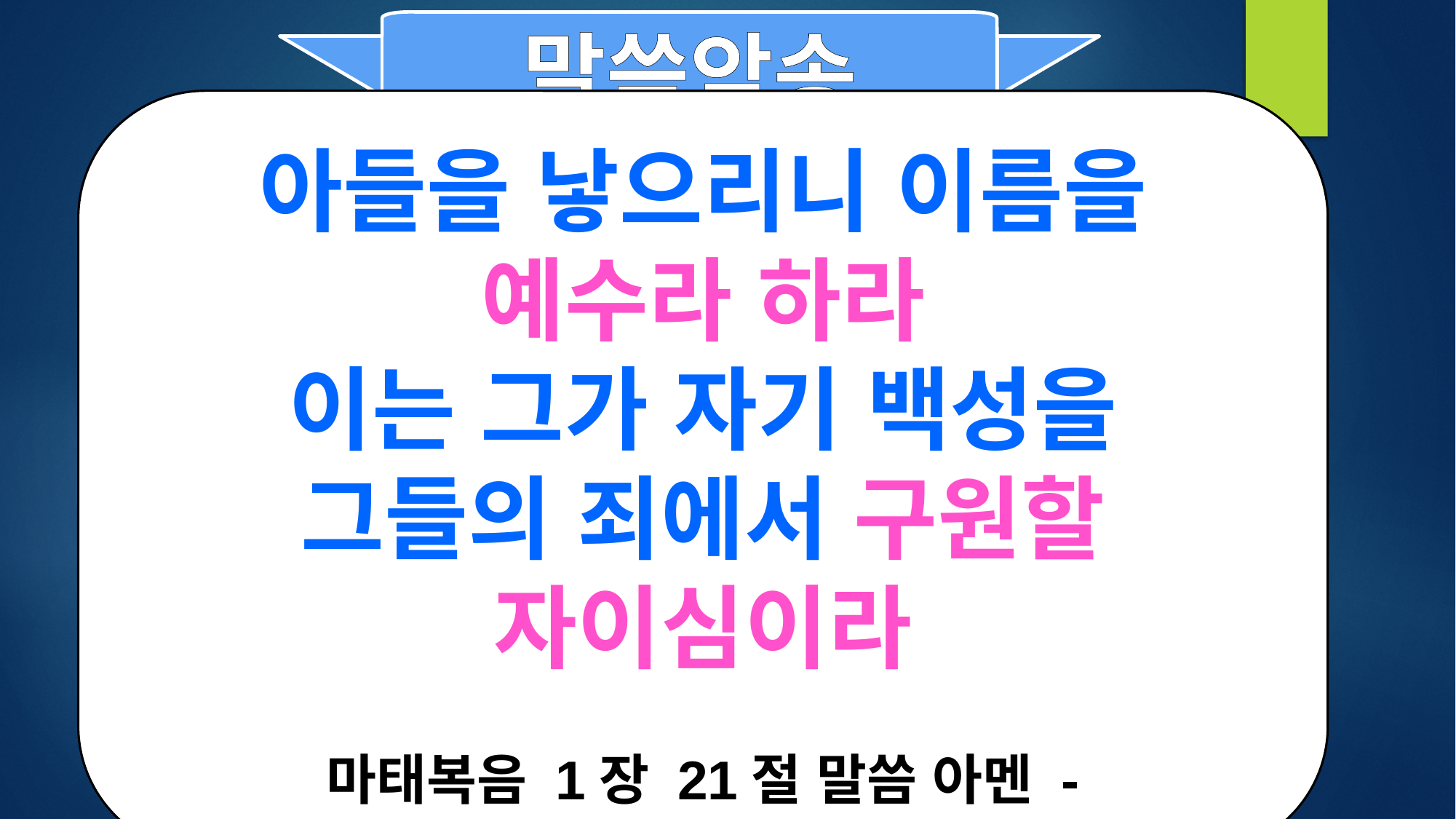

말씀암송
아들을 낳으리니 이름을 예수라 하라
이는 그가 자기 백성을
그들의 죄에서 구원할 자이심이라

마태복음 1장 21절 말씀 아멘 -